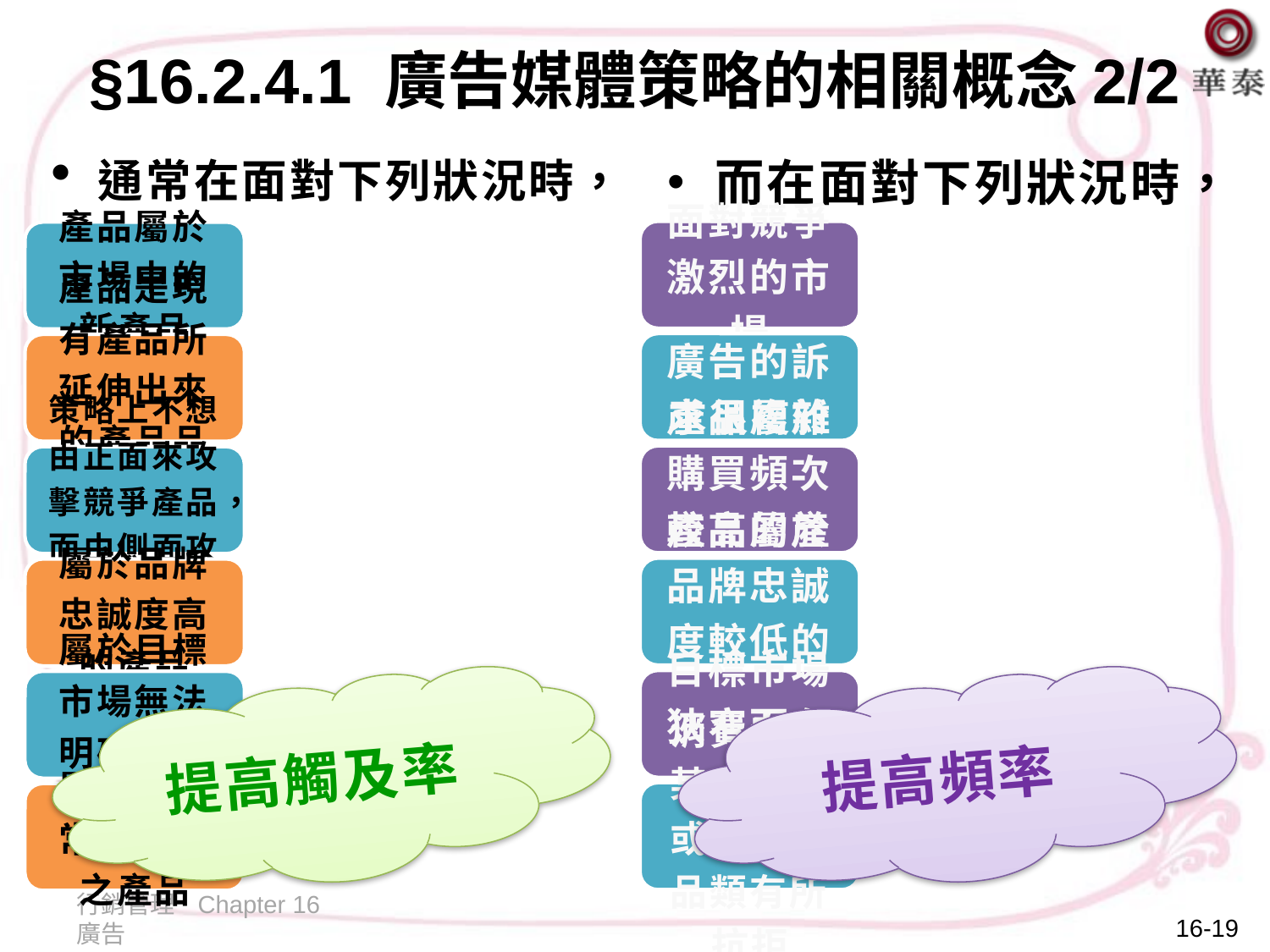

§16.2.4.1 廣告媒體策略的相關概念2/2
而在面對下列狀況時，
通常在面對下列狀況時，
面對競爭激烈的市場
廣告的訴求很複雜

提高觸及率
提高頻率
行銷管理   Chapter 16   廣告
16-19